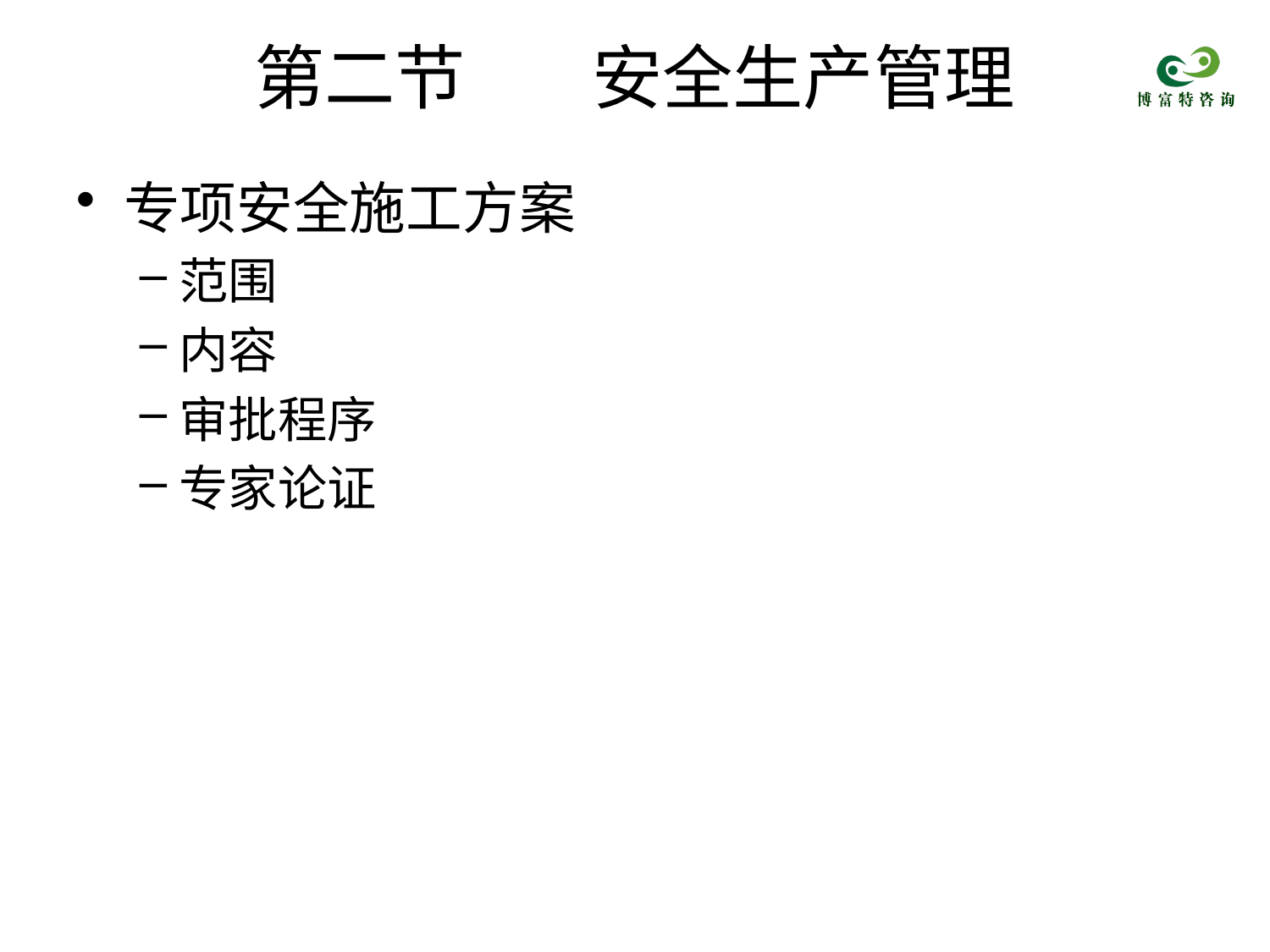

# 第二节        安全生产管理
专项安全施工方案
范围
内容
审批程序
专家论证